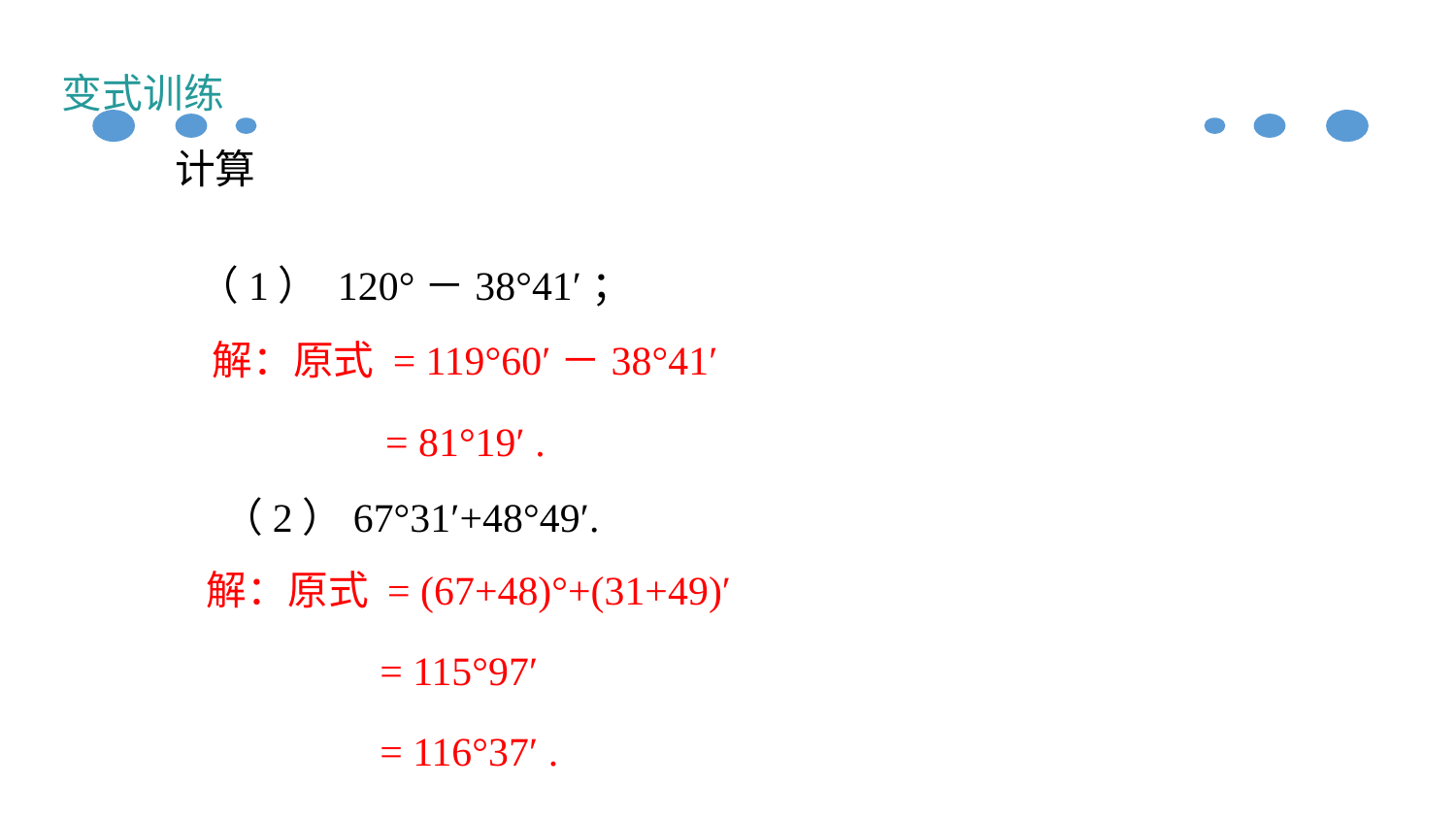

变式训练
计算
（1） 120°－38°41′；
解：原式 = 119°60′－38°41′
                 = 81°19′ .
（2）67°31′+48°49′.
解：原式 = (67+48)°+(31+49)′
                 = 115°97′
                 = 116°37′ .